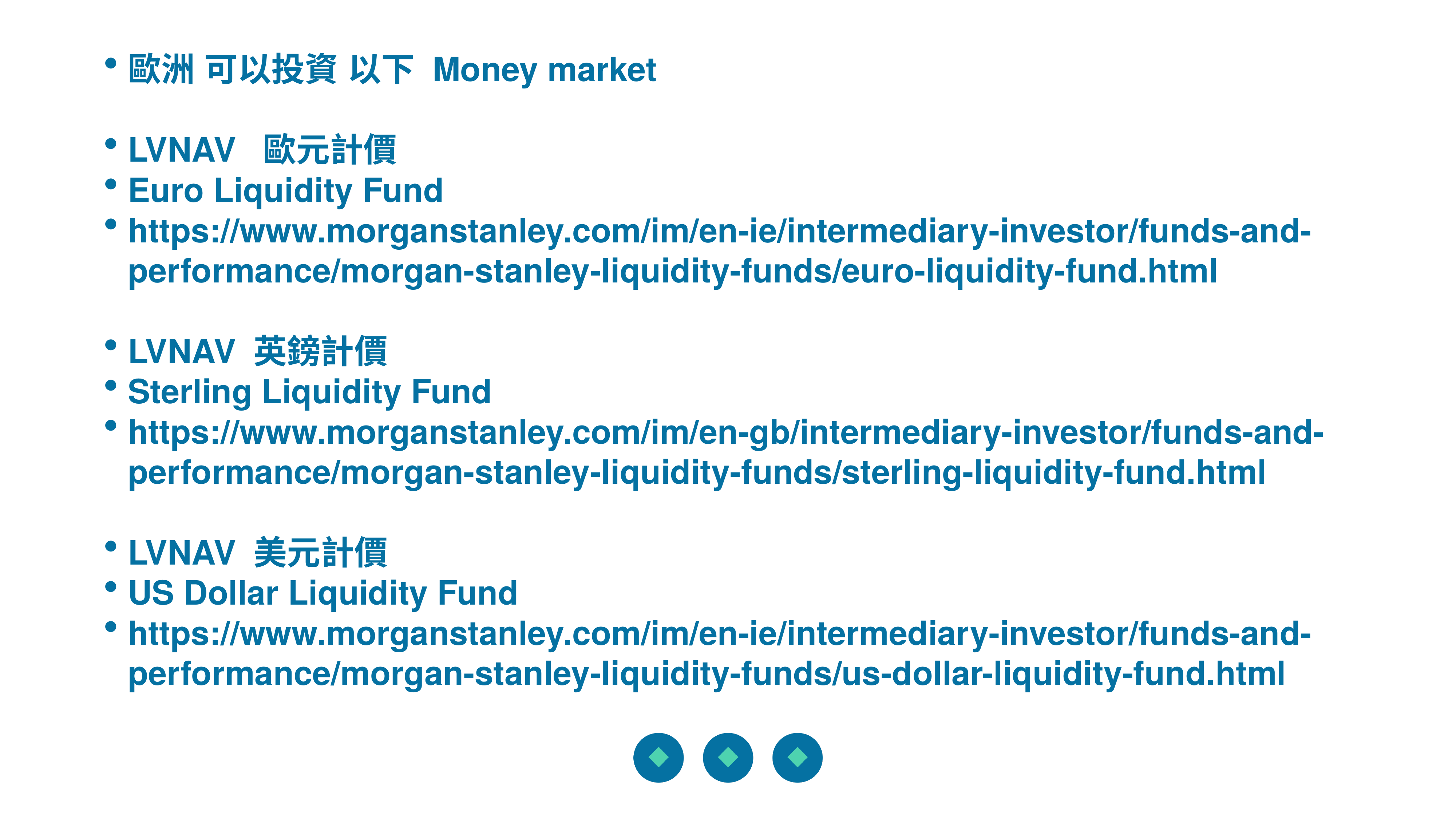

歐洲 可以投資 以下 Money market

LVNAV  歐元計價
Euro Liquidity Fund
https://www.morganstanley.com/im/en-ie/intermediary-investor/funds-and-performance/morgan-stanley-liquidity-funds/euro-liquidity-fund.html

LVNAV 英鎊計價
Sterling Liquidity Fund
https://www.morganstanley.com/im/en-gb/intermediary-investor/funds-and-performance/morgan-stanley-liquidity-funds/sterling-liquidity-fund.html

LVNAV 美元計價
US Dollar Liquidity Fund
https://www.morganstanley.com/im/en-ie/intermediary-investor/funds-and-performance/morgan-stanley-liquidity-funds/us-dollar-liquidity-fund.html